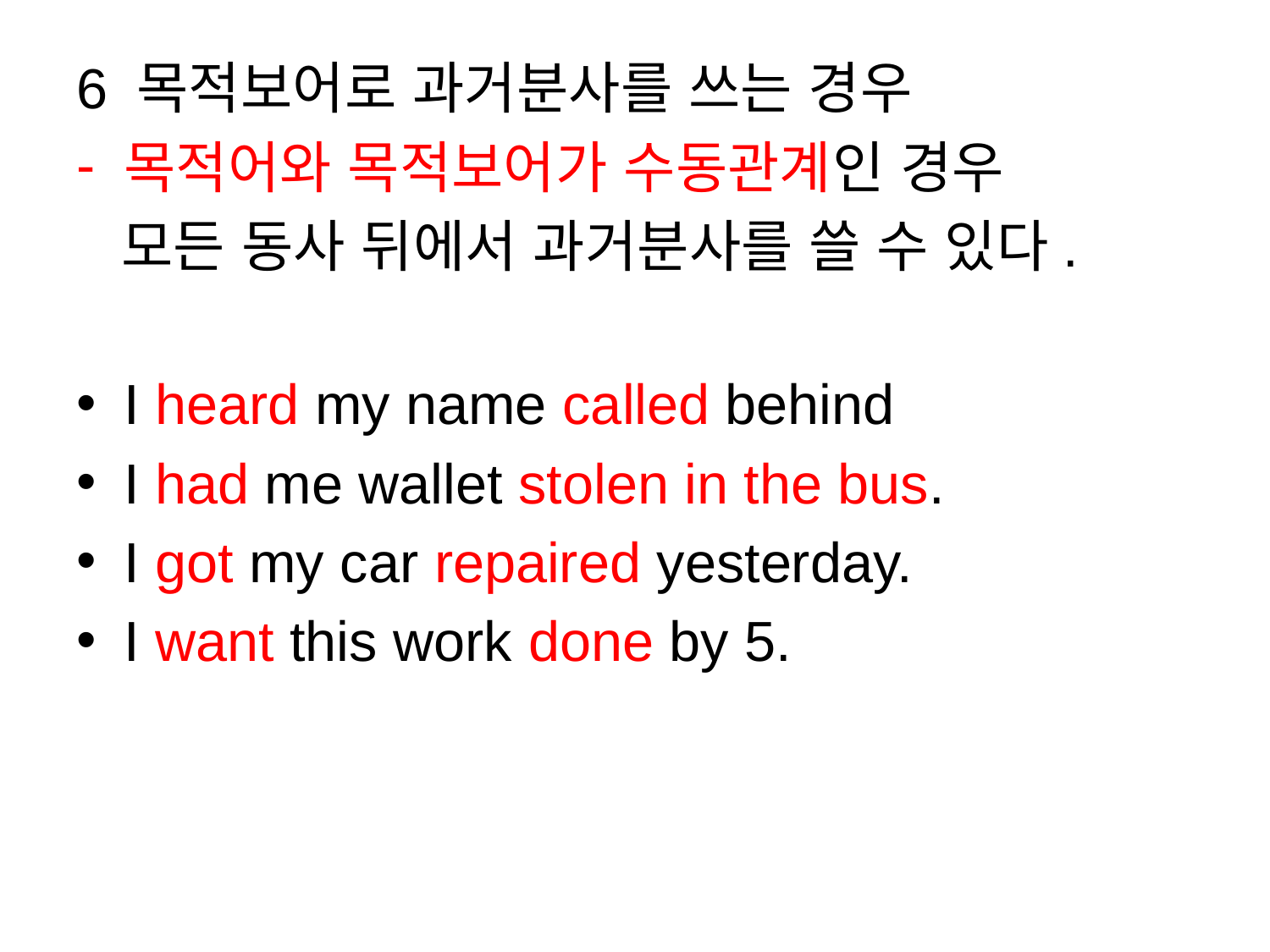

6 목적보어로 과거분사를 쓰는 경우
목적어와 목적보어가 수동관계인 경우
  모든 동사 뒤에서 과거분사를 쓸 수 있다.

I heard my name called behind
I had me wallet stolen in the bus.
I got my car repaired yesterday.
I want this work done by 5.